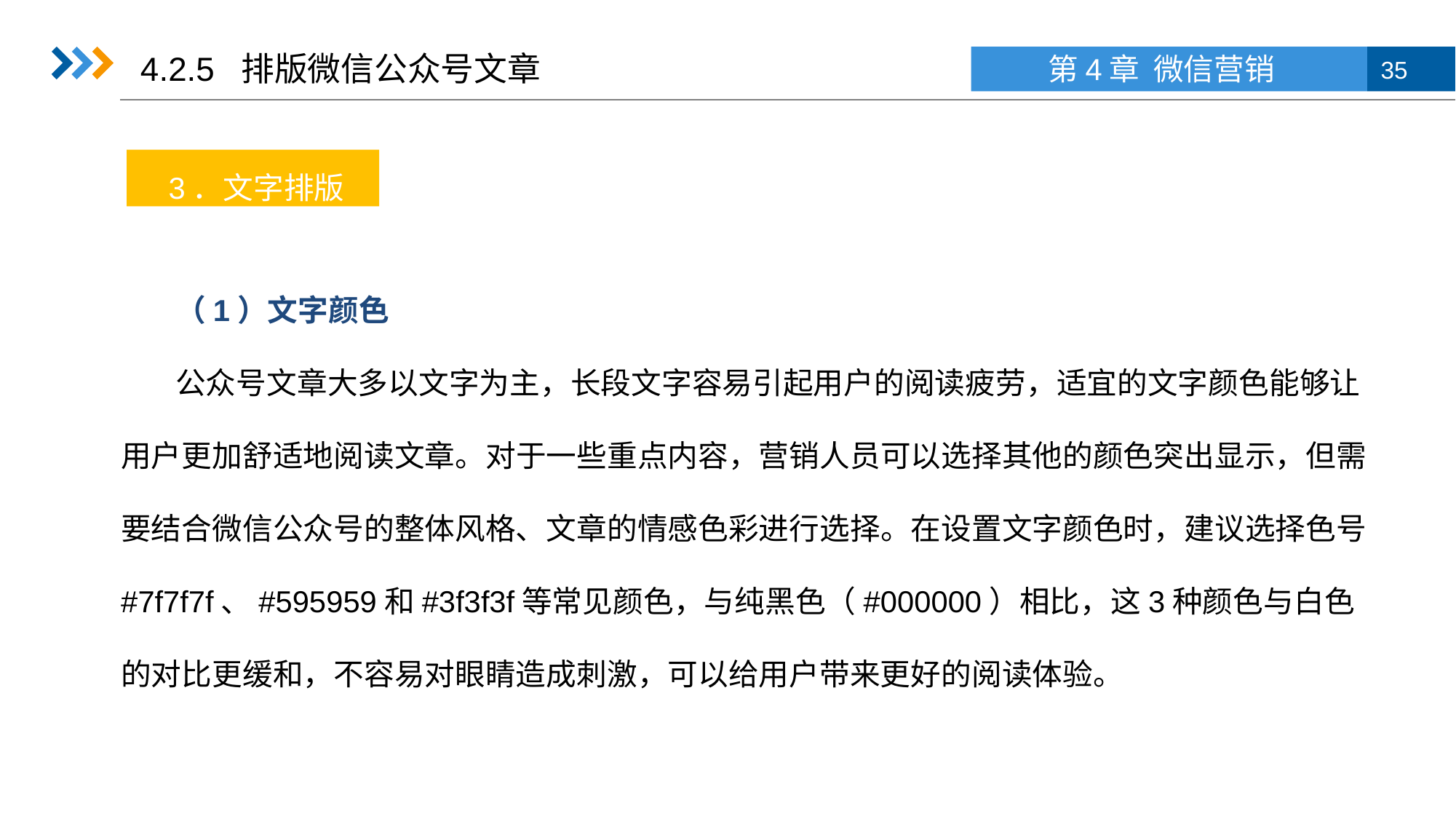

4.2.5  排版微信公众号文章
3．文字排版
（1）文字颜色
公众号文章大多以文字为主，长段文字容易引起用户的阅读疲劳，适宜的文字颜色能够让用户更加舒适地阅读文章。对于一些重点内容，营销人员可以选择其他的颜色突出显示，但需要结合微信公众号的整体风格、文章的情感色彩进行选择。在设置文字颜色时，建议选择色号#7f7f7f、#595959和#3f3f3f等常见颜色，与纯黑色（#000000）相比，这3种颜色与白色的对比更缓和，不容易对眼睛造成刺激，可以给用户带来更好的阅读体验。